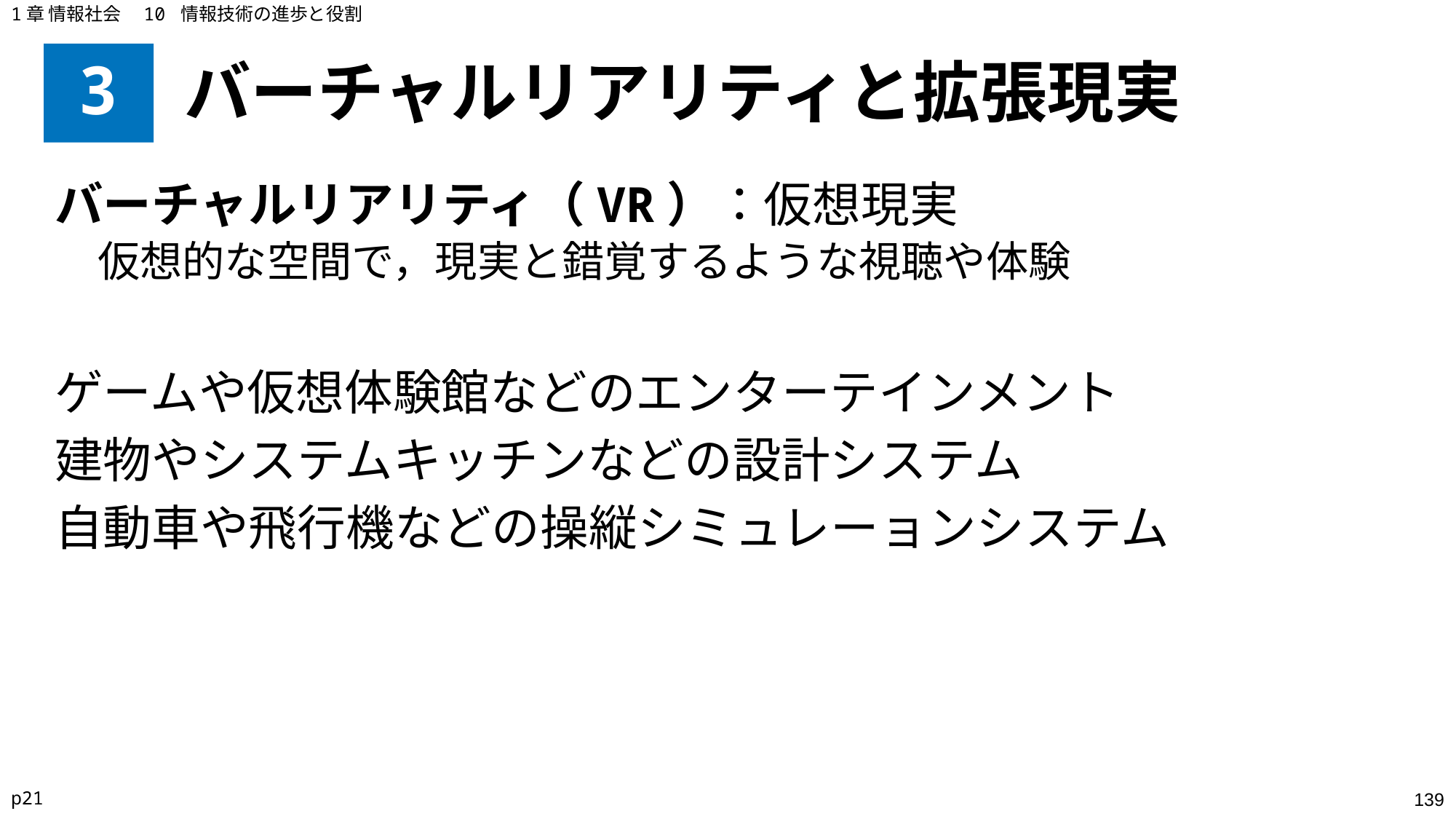

1章 情報社会　10 情報技術の進歩と役割

# 3
バーチャルリアリティと拡張現実
バーチャルリアリティ（VR）：仮想現実
仮想的な空間で，現実と錯覚するような視聴や体験

ゲームや仮想体験館などのエンターテインメント
建物やシステムキッチンなどの設計システム
自動車や飛行機などの操縦シミュレーョンシステム
p21
139